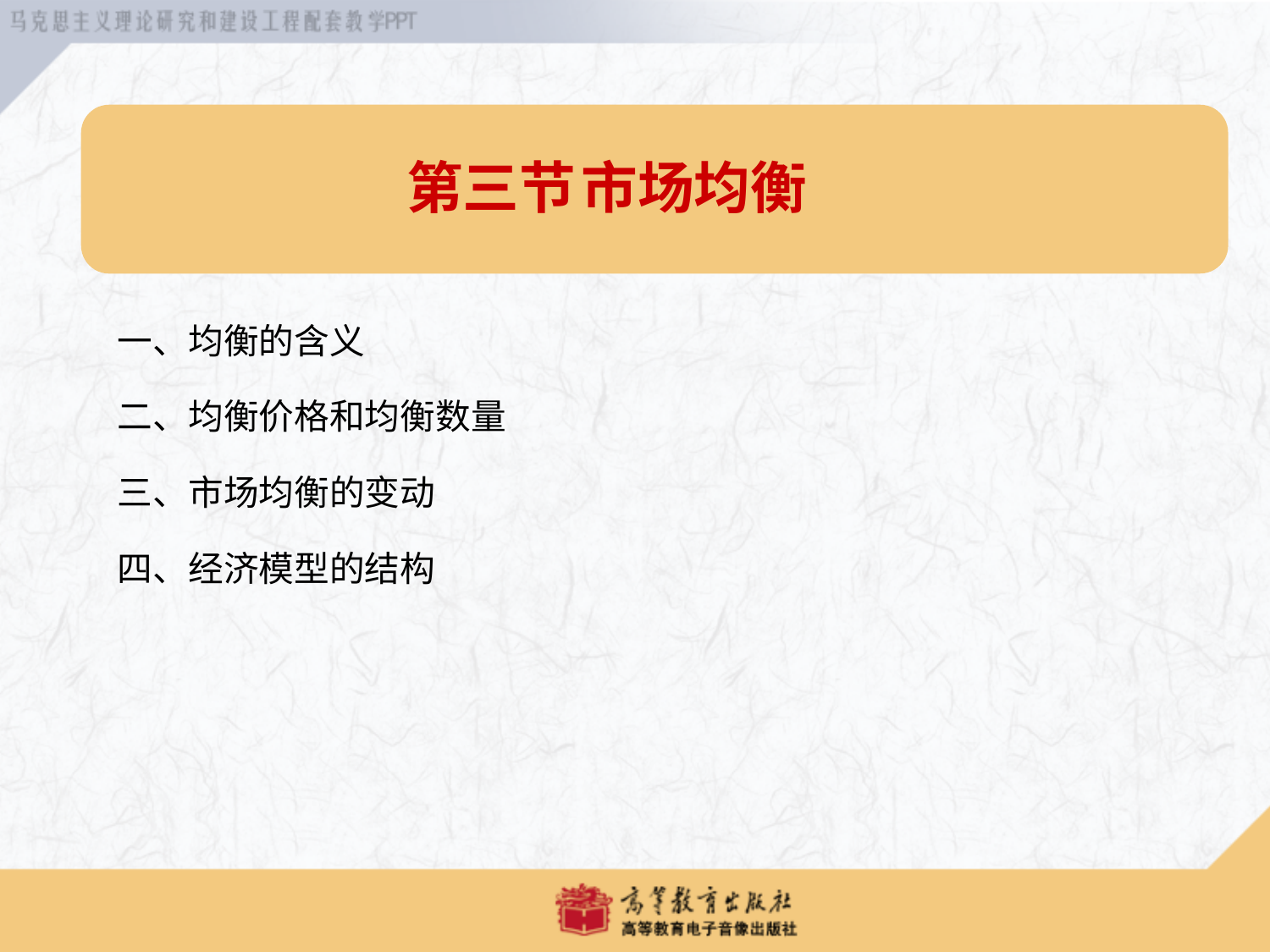

一、均衡的含义
二、均衡价格和均衡数量
三、市场均衡的变动
四、经济模型的结构
第三节	市场均衡